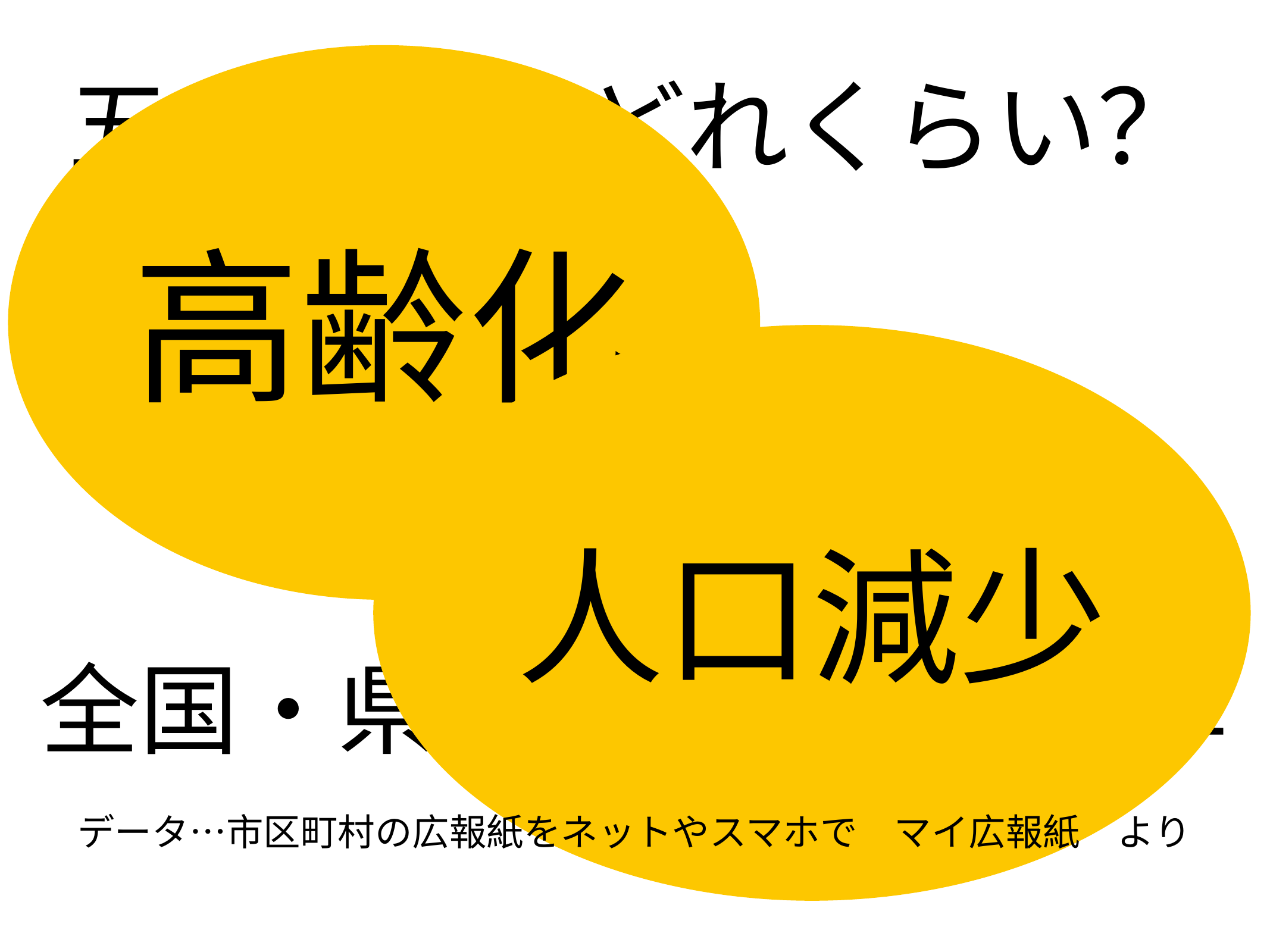

高齢化
五ヶ瀬町はどれくらい？
空き家率9.7%
人口減少
⬇︎
全国・県平均より低い水準
データ…市区町村の広報紙をネットやスマホで　マイ広報紙　より